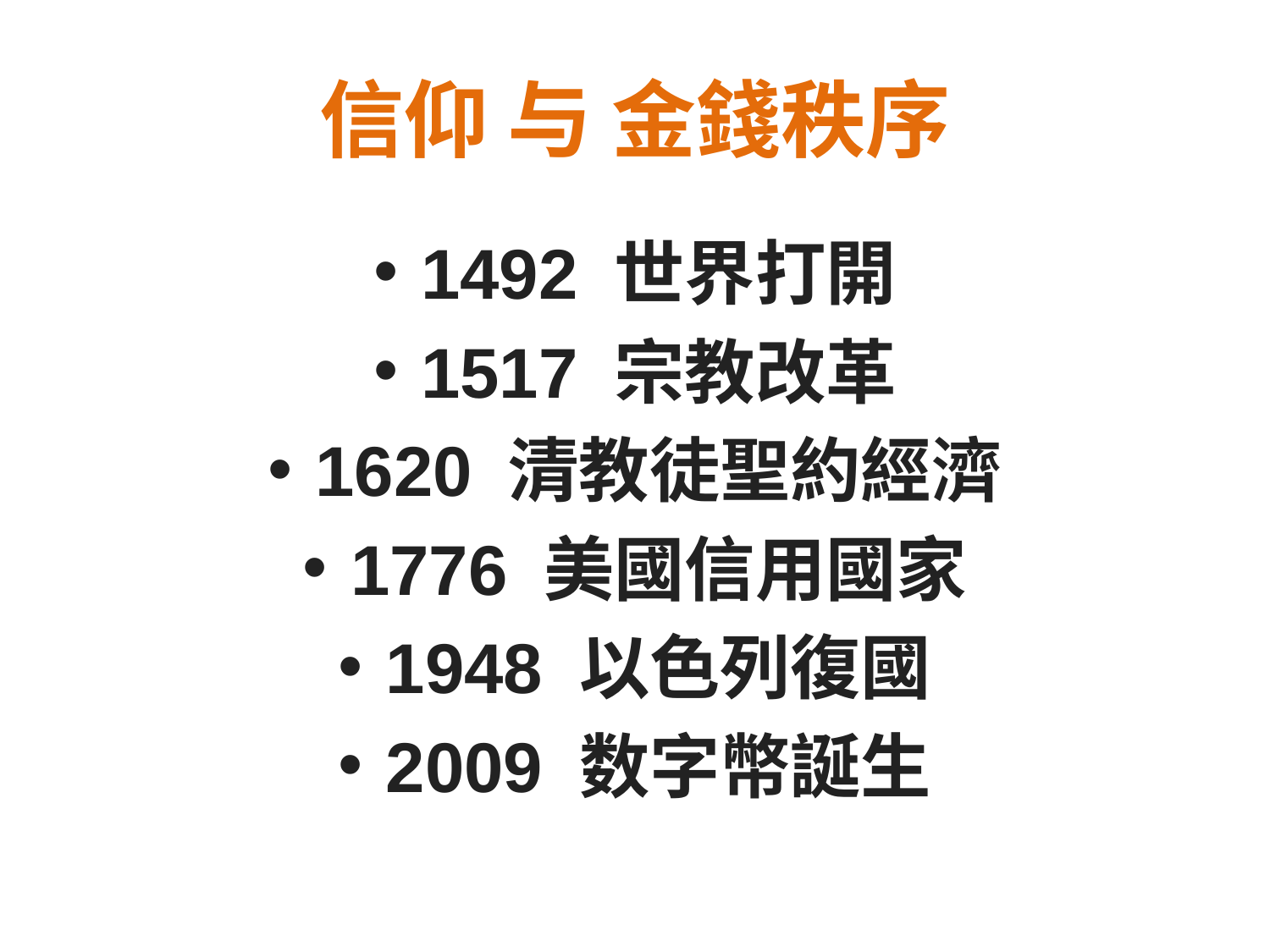

# 信仰 与 金錢秩序
1492 世界打開
1517 宗教改革
1620 清教徒聖約經濟
1776 美國信用國家
1948 以色列復國
2009 数字幣誕生